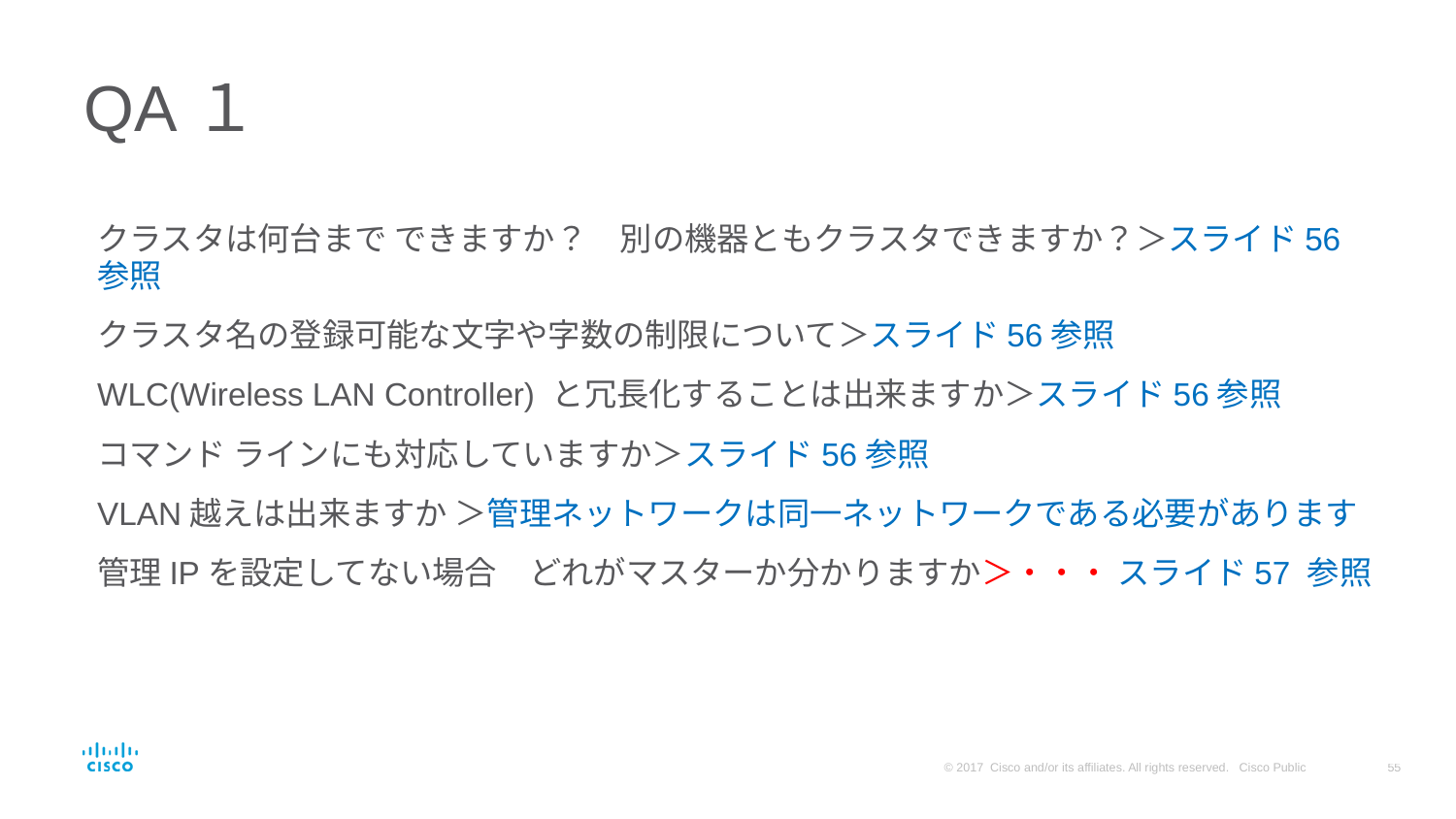

# QA１
クラスタは何台まで できますか？　別の機器ともクラスタできますか？＞スライド56参照
クラスタ名の登録可能な文字や字数の制限について＞スライド56参照
WLC(Wireless LAN Controller) と冗長化することは出来ますか＞スライド56参照
コマンド ラインにも対応していますか＞スライド56参照
VLAN越えは出来ますか ＞管理ネットワークは同一ネットワークである必要があります
管理IPを設定してない場合　どれがマスターか分かりますか＞・・・ スライド57 参照